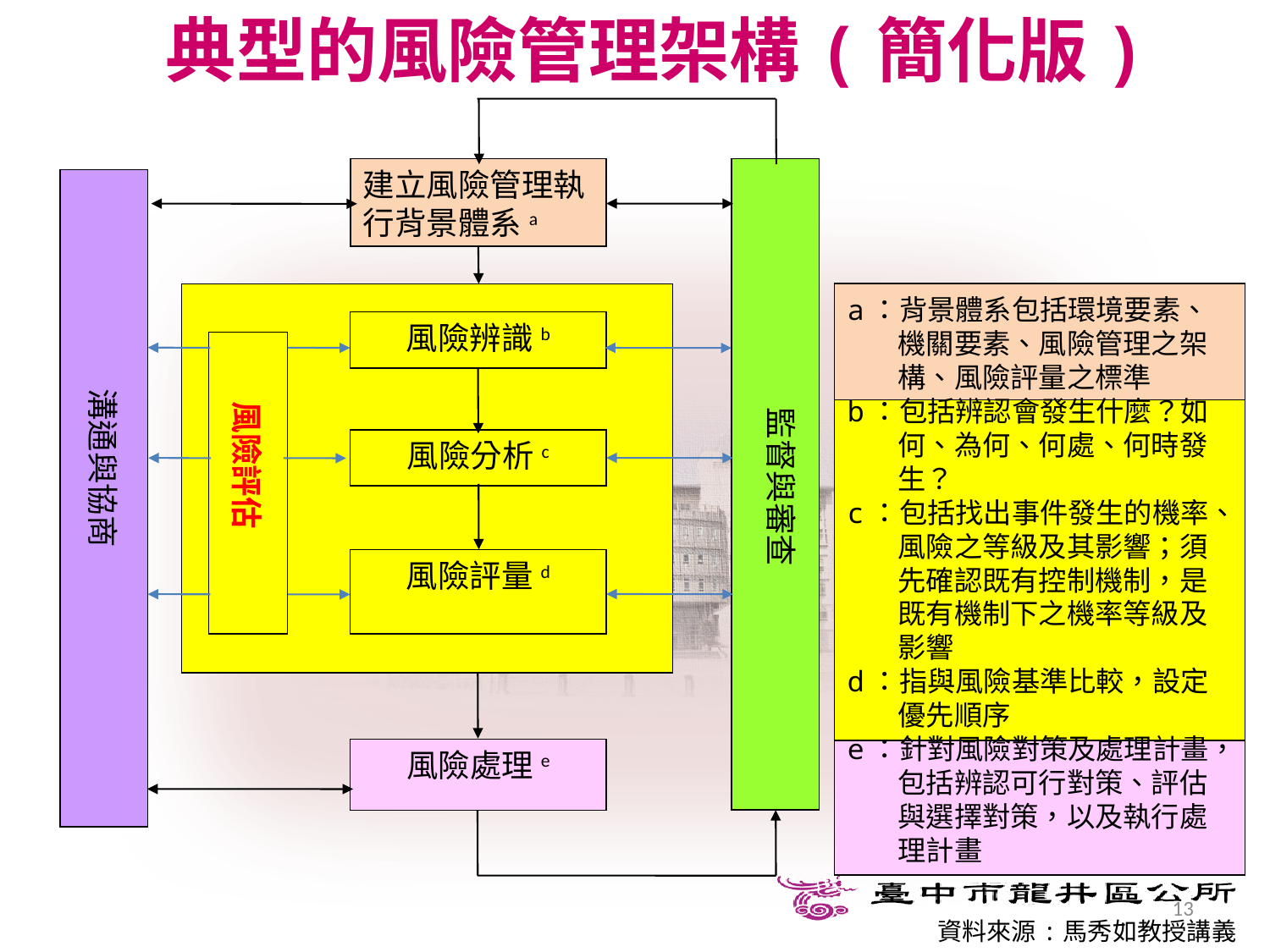

典型的風險管理架構(簡化版)

建立風險管理執行背景體系a

監督與審查

溝通與協商

風險辨識b

風險評估

風險分析c
風險評量d

風險處理e

a：背景體系包括環境要素、機關要素、風險管理之架構、風險評量之標準
b：包括辨認會發生什麼？如何、為何、何處、何時發生？
c：包括找出事件發生的機率、風險之等級及其影響；須先確認既有控制機制，是既有機制下之機率等級及影響
d：指與風險基準比較，設定優先順序
e：針對風險對策及處理計畫，包括辨認可行對策、評估與選擇對策，以及執行處理計畫
13
資料來源:馬秀如教授講義